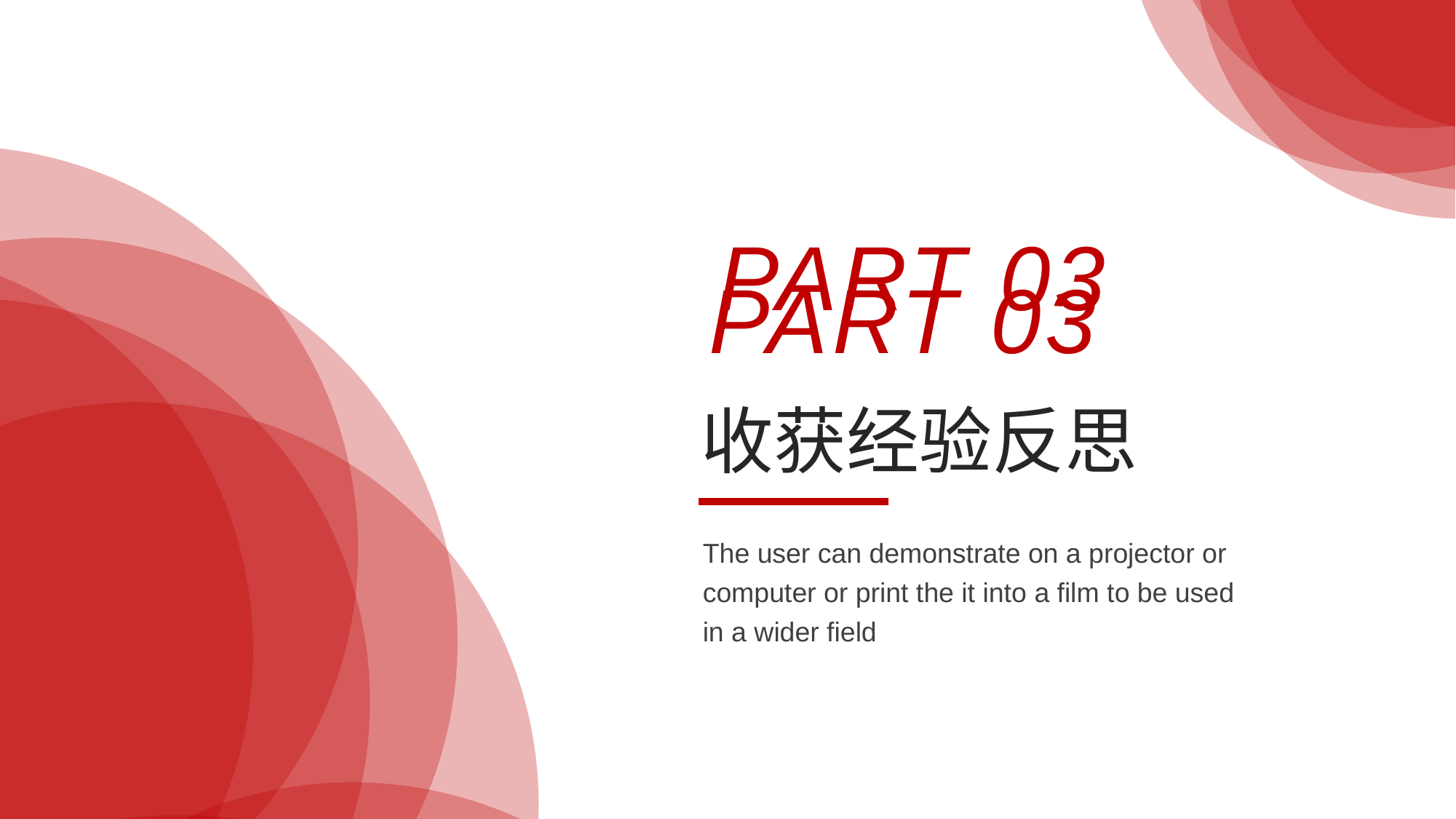

PART 03
PART 03
收获经验反思
The user can demonstrate on a projector or computer or print the it into a film to be used in a wider field